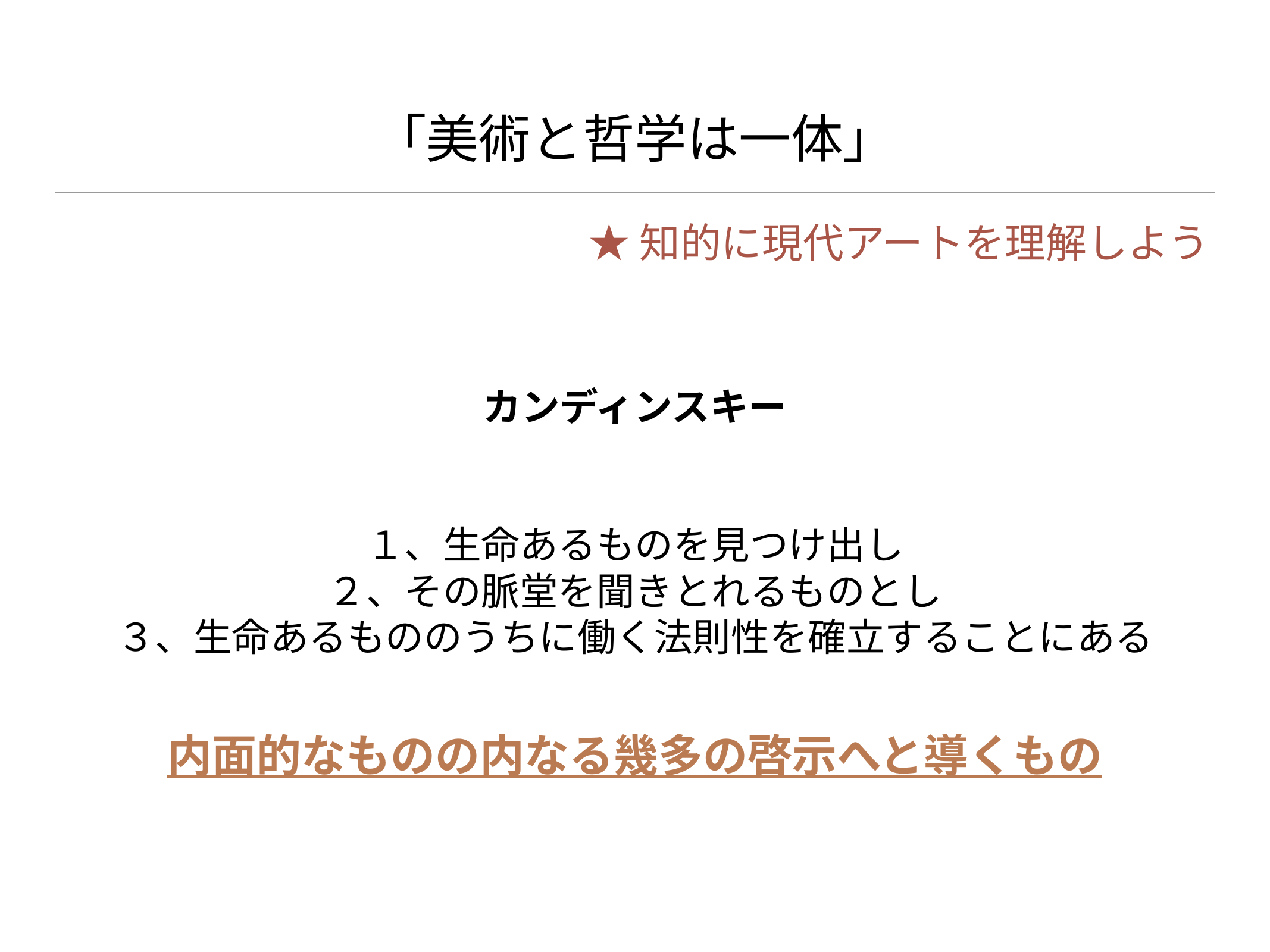

# 「美術と哲学は一体」
★知的に現代アートを理解しよう
カンディンスキー

１、生命あるものを見つけ出し
２、その脈堂を聞きとれるものとし
３、生命あるもののうちに働く法則性を確立することにある
内面的なものの内なる幾多の啓示へと導くもの